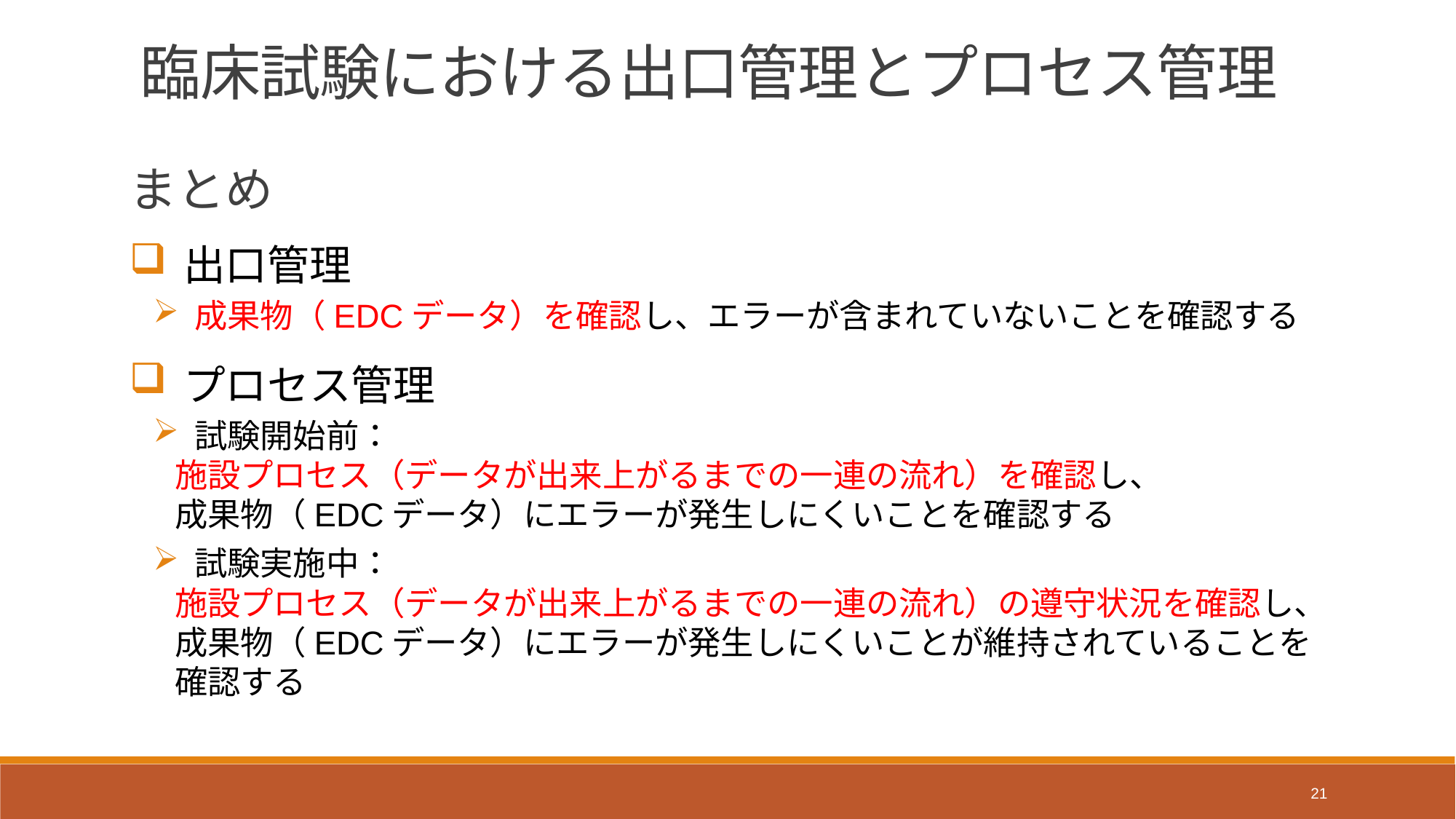

臨床試験における出口管理とプロセス管理
まとめ
出口管理
 成果物（EDCデータ）を確認し、エラーが含まれていないことを確認する
プロセス管理
 試験開始前：
施設プロセス（データが出来上がるまでの一連の流れ）を確認し、
成果物（EDCデータ）にエラーが発生しにくいことを確認する
 試験実施中：
施設プロセス（データが出来上がるまでの一連の流れ）の遵守状況を確認し、
成果物（EDCデータ）にエラーが発生しにくいことが維持されていることを確認する

21